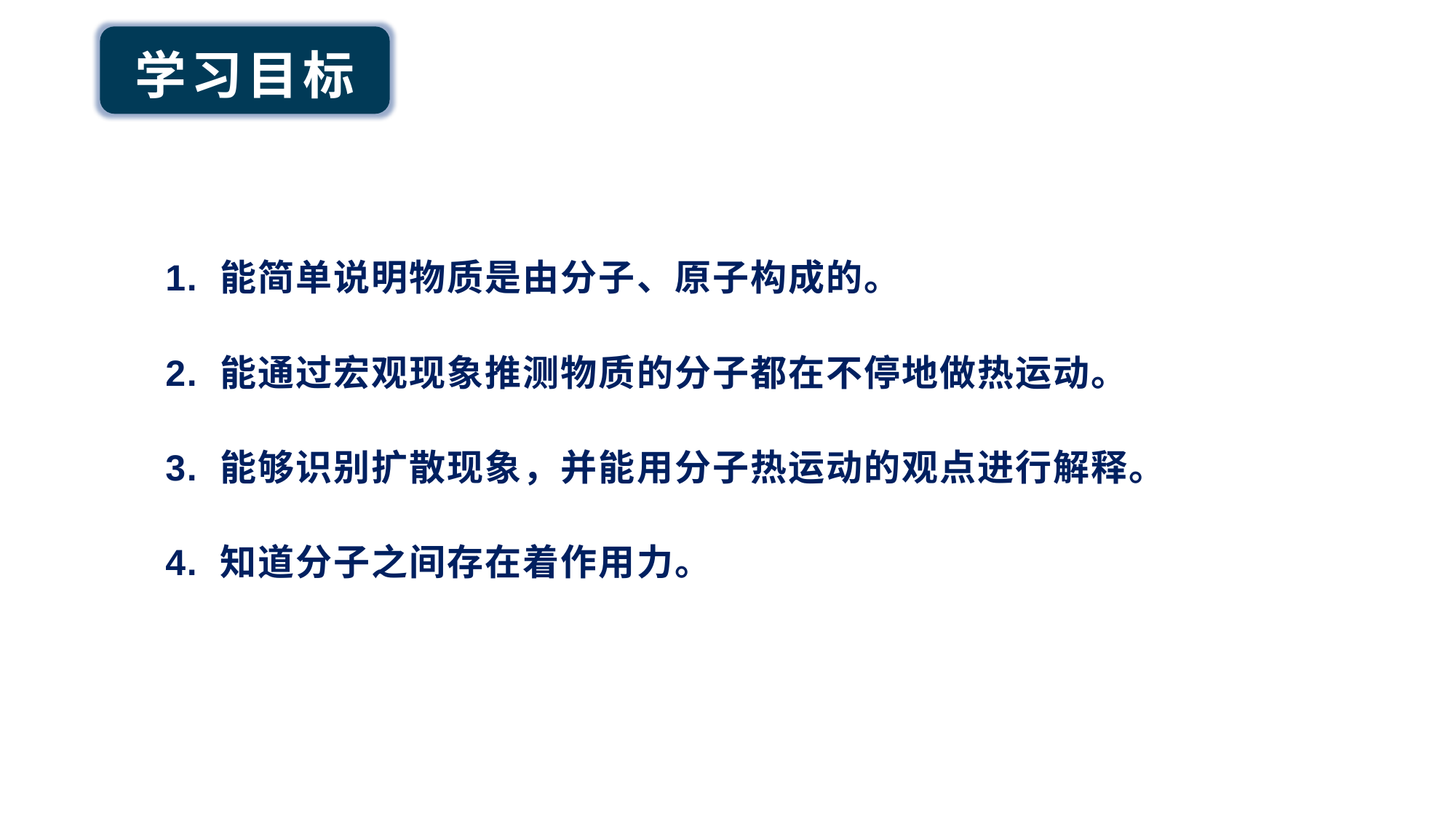

# 学习目标

能简单说明物质是由分子、原子构成的。
能通过宏观现象推测物质的分子都在不停地做热运动。
能够识别扩散现象，并能用分子热运动的观点进行解释。
知道分子之间存在着作用力。